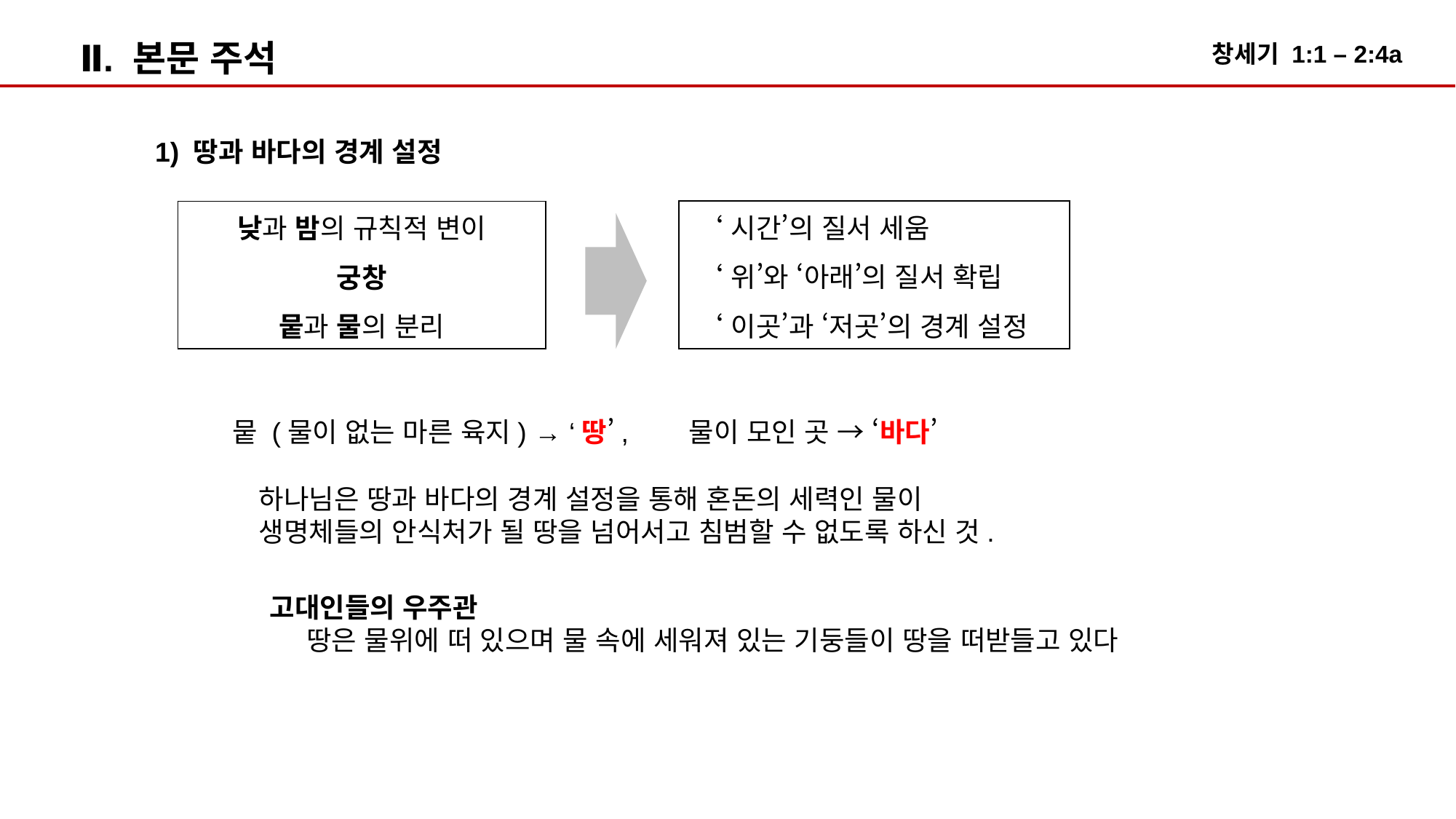

Ⅱ. 본문 주석
1) 땅과 바다의 경계 설정
| ‘시간’의 질서 세움 |
| --- |
| ‘위’와 ‘아래’의 질서 확립 |
| ‘이곳’과 ‘저곳’의 경계 설정 |
| 낮과 밤의 규칙적 변이 |
| --- |
| 궁창 |
| 뭍과 물의 분리 |

뭍 (물이 없는 마른 육지) → ‘땅’,       물이 모인 곳 → ‘바다’
하나님은 땅과 바다의 경계 설정을 통해 혼돈의 세력인 물이
생명체들의 안식처가 될 땅을 넘어서고 침범할 수 없도록 하신 것.
고대인들의 우주관
    땅은 물위에 떠 있으며 물 속에 세워져 있는 기둥들이 땅을 떠받들고 있다